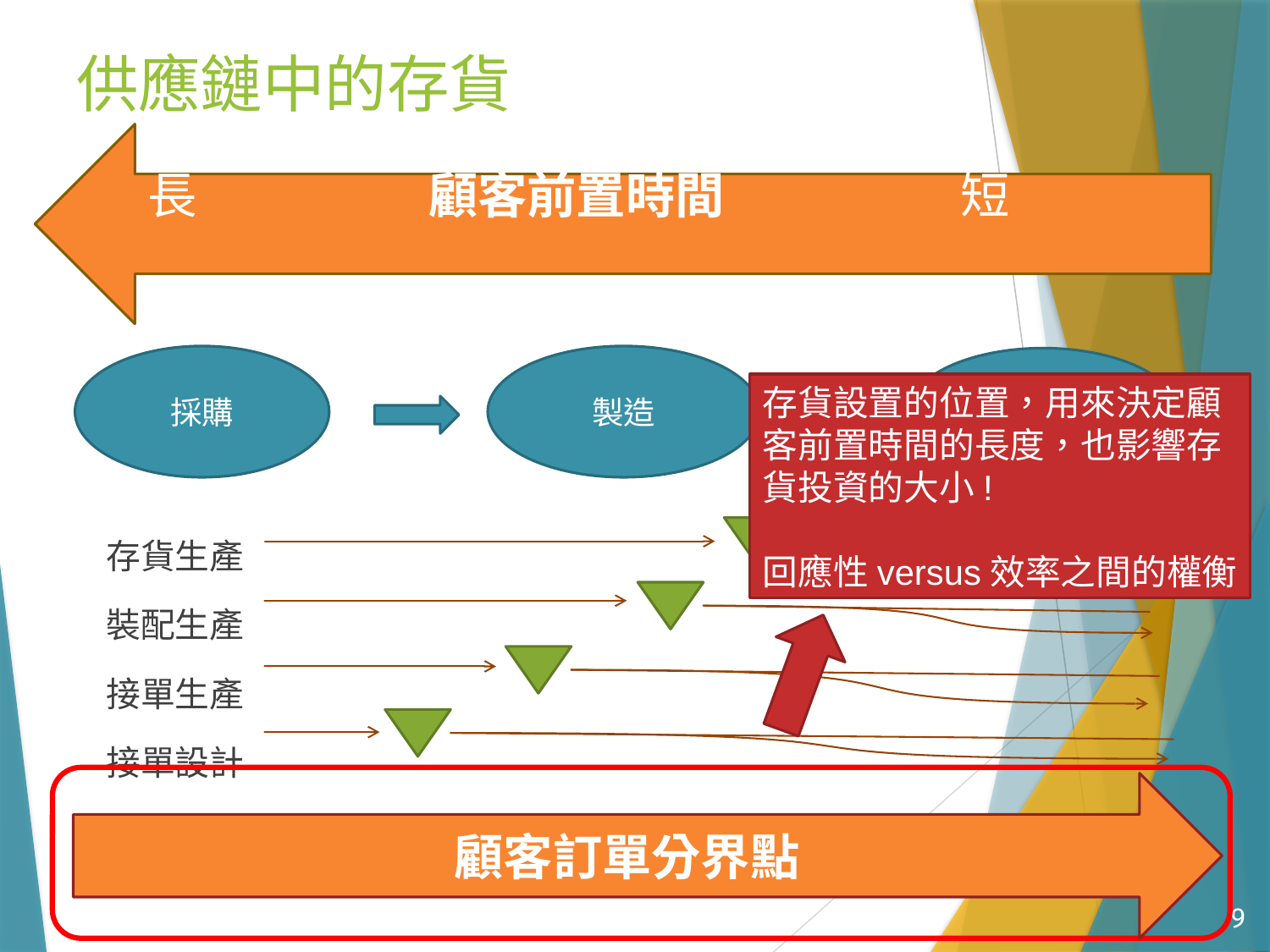

# 供應鏈中的存貨
      長                     顧客前置時間                     短

     存貨生產
     裝配生產
     接單生產
     接單設計

採購
製造
配送
存貨設置的位置，用來決定顧客前置時間的長度，也影響存貨投資的大小!

回應性versus效率之間的權衡

顧客訂單分界點
9